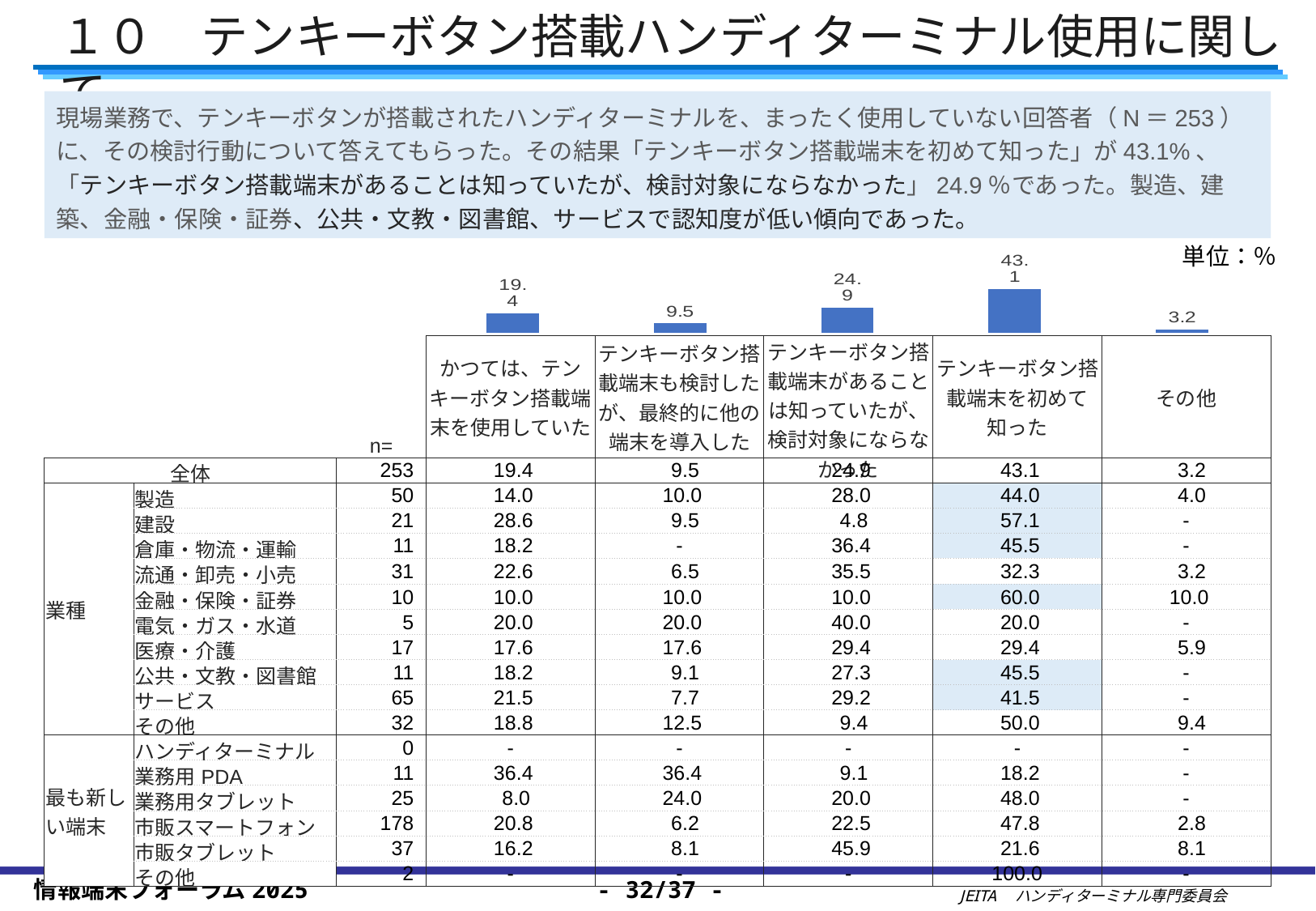

１０　テンキーボタン搭載ハンディターミナル使用に関して
現場業務で、テンキーボタンが搭載されたハンディターミナルを、まったく使用していない回答者（N＝253）に、その検討⾏動について答えてもらった。その結果「テンキーボタン搭載端末を初めて知った」が43.1%、「テンキーボタン搭載端末があることは知っていたが、検討対象にならなかった」24.9％であった。製造、建築、金融・保険・証券、公共・文教・図書館、サービスで認知度が低い傾向であった。

### Chart

| Category |  |
|---|---|
| かつては、テンキーボタン搭載端末を使用していた | 19.367588932806324 |
| テンキーボタン搭載端末も検討したが、最終的に他の端末を導入した | 9.486166007905139 |
| テンキーボタン搭載端末があることは知っていたが、検討対象にならなかった | 24.90118577075099 |
| テンキーボタン搭載端末を初めて知った | 43.08300395256917 |
| その他 | 3.1620553359683794 |
単位：％
|  |  | n= | かつては、テンキーボタン搭載端末を使用していた | テンキーボタン搭載端末も検討したが、最終的に他の端末を導入した | テンキーボタン搭載端末があることは知っていたが、検討対象にならなかった | テンキーボタン搭載端末を初めて知った | その他 |
| --- | --- | --- | --- | --- | --- | --- | --- |
| 全体 |  | 253 | 19.4 | 9.5 | 24.9 | 43.1 | 3.2 |
| 業種 | 製造 | 50 | 14.0 | 10.0 | 28.0 | 44.0 | 4.0 |
|  | 建設 | 21 | 28.6 | 9.5 | 4.8 | 57.1 | - |
|  | 倉庫・物流・運輸 | 11 | 18.2 | - | 36.4 | 45.5 | - |
|  | 流通・卸売・小売 | 31 | 22.6 | 6.5 | 35.5 | 32.3 | 3.2 |
|  | 金融・保険・証券 | 10 | 10.0 | 10.0 | 10.0 | 60.0 | 10.0 |
|  | 電気・ガス・水道 | 5 | 20.0 | 20.0 | 40.0 | 20.0 | - |
|  | 医療・介護 | 17 | 17.6 | 17.6 | 29.4 | 29.4 | 5.9 |
|  | 公共・文教・図書館 | 11 | 18.2 | 9.1 | 27.3 | 45.5 | - |
|  | サービス | 65 | 21.5 | 7.7 | 29.2 | 41.5 | - |
|  | その他 | 32 | 18.8 | 12.5 | 9.4 | 50.0 | 9.4 |
| 最も新しい端末 | ハンディターミナル | 0 | - | - | - | - | - |
|  | 業務用PDA | 11 | 36.4 | 36.4 | 9.1 | 18.2 | - |
|  | 業務用タブレット | 25 | 8.0 | 24.0 | 20.0 | 48.0 | - |
|  | 市販スマートフォン | 178 | 20.8 | 6.2 | 22.5 | 47.8 | 2.8 |
|  | 市販タブレット | 37 | 16.2 | 8.1 | 45.9 | 21.6 | 8.1 |
|  | その他 | 2 | - | - | - | 100.0 | - |